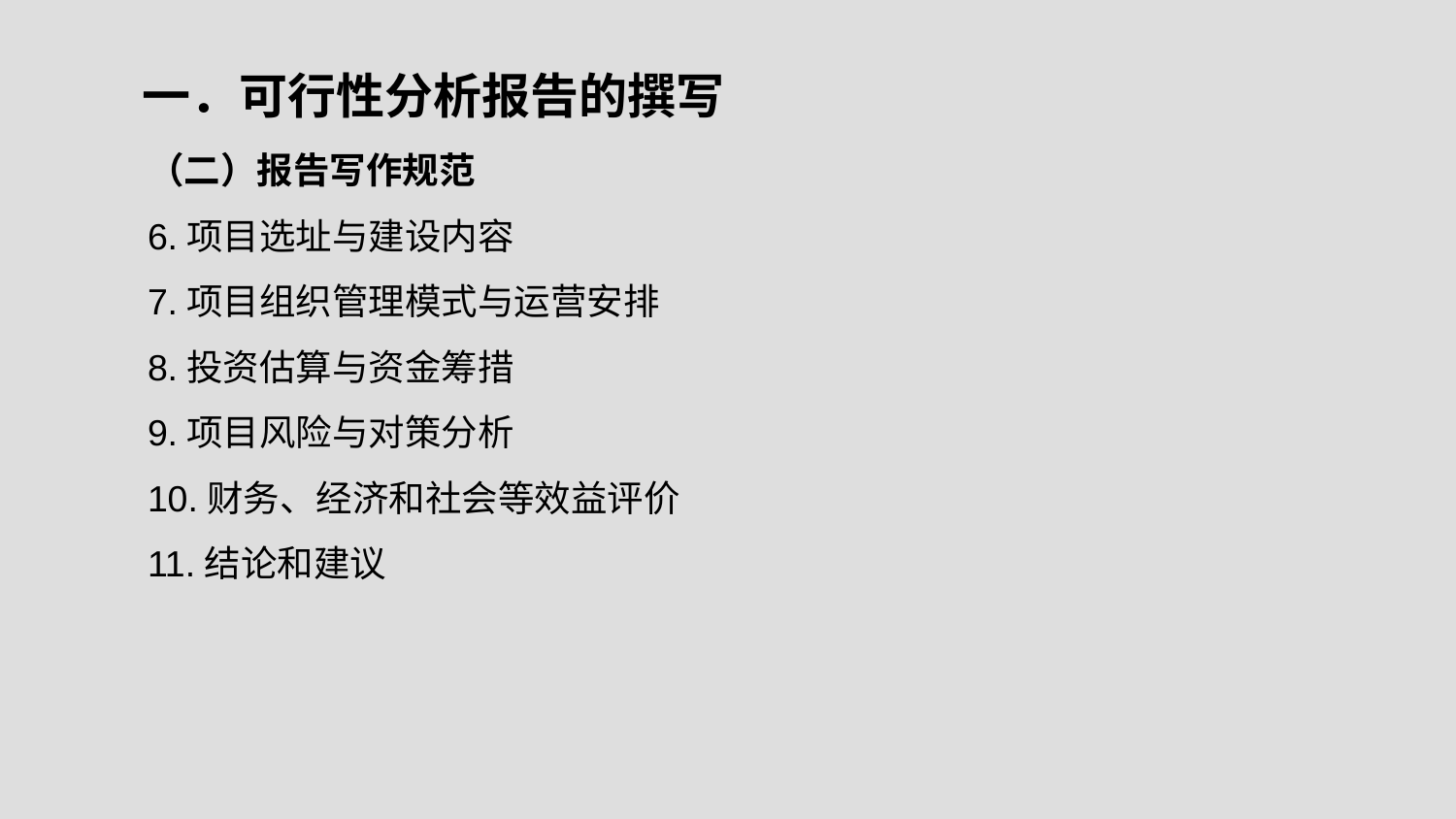

# 一．可行性分析报告的撰写
（二）报告写作规范
6.项目选址与建设内容
7.项目组织管理模式与运营安排
8.投资估算与资金筹措
9.项目风险与对策分析
10.财务、经济和社会等效益评价
11.结论和建议